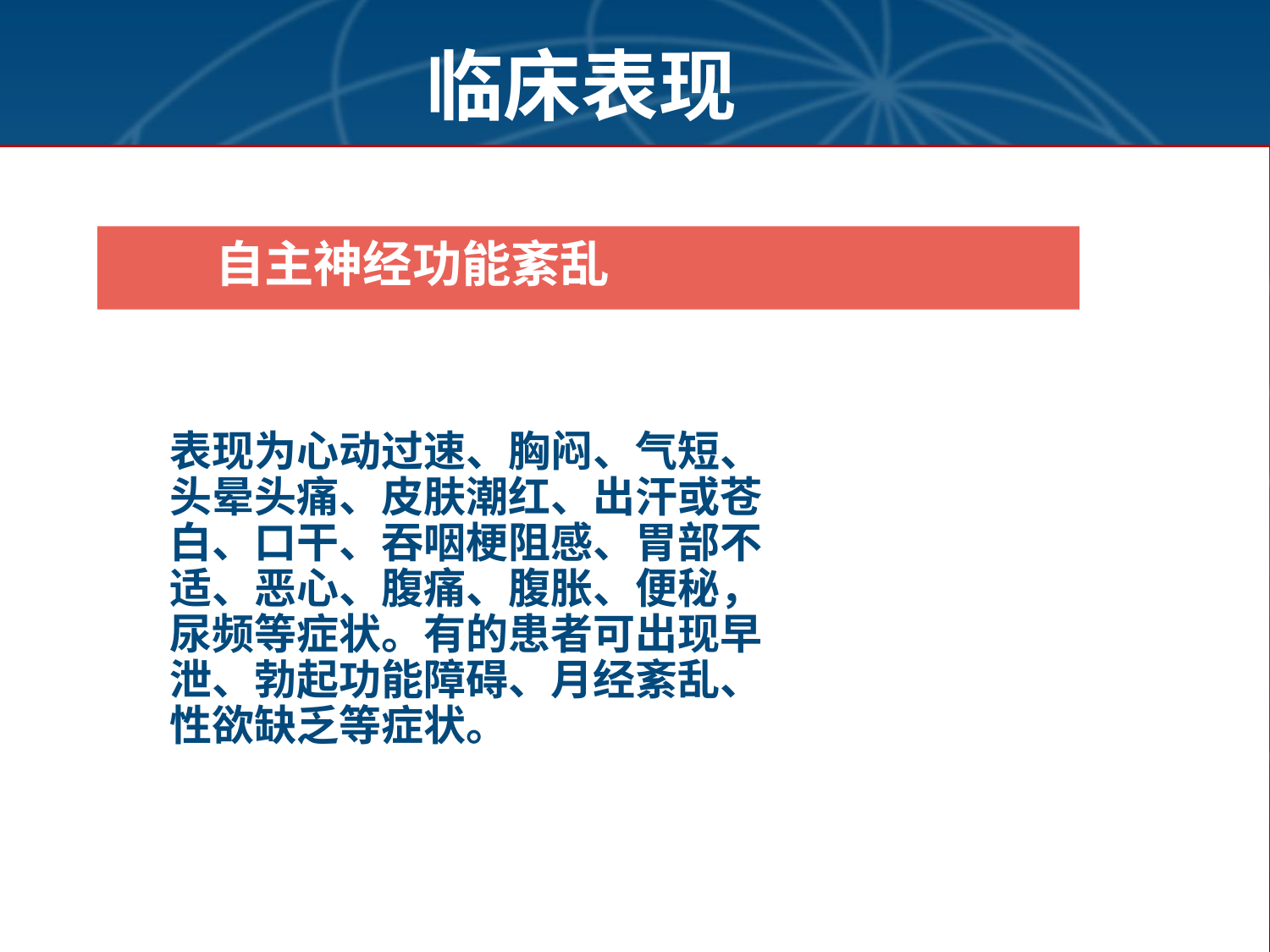

临床表现

          自主神经功能紊乱

表现为心动过速、胸闷、气短、头晕头痛、皮肤潮红、出汗或苍白、口干、吞咽梗阻感、胃部不适、恶心、腹痛、腹胀、便秘，尿频等症状。有的患者可出现早泄、勃起功能障碍、月经紊乱、性欲缺乏等症状。